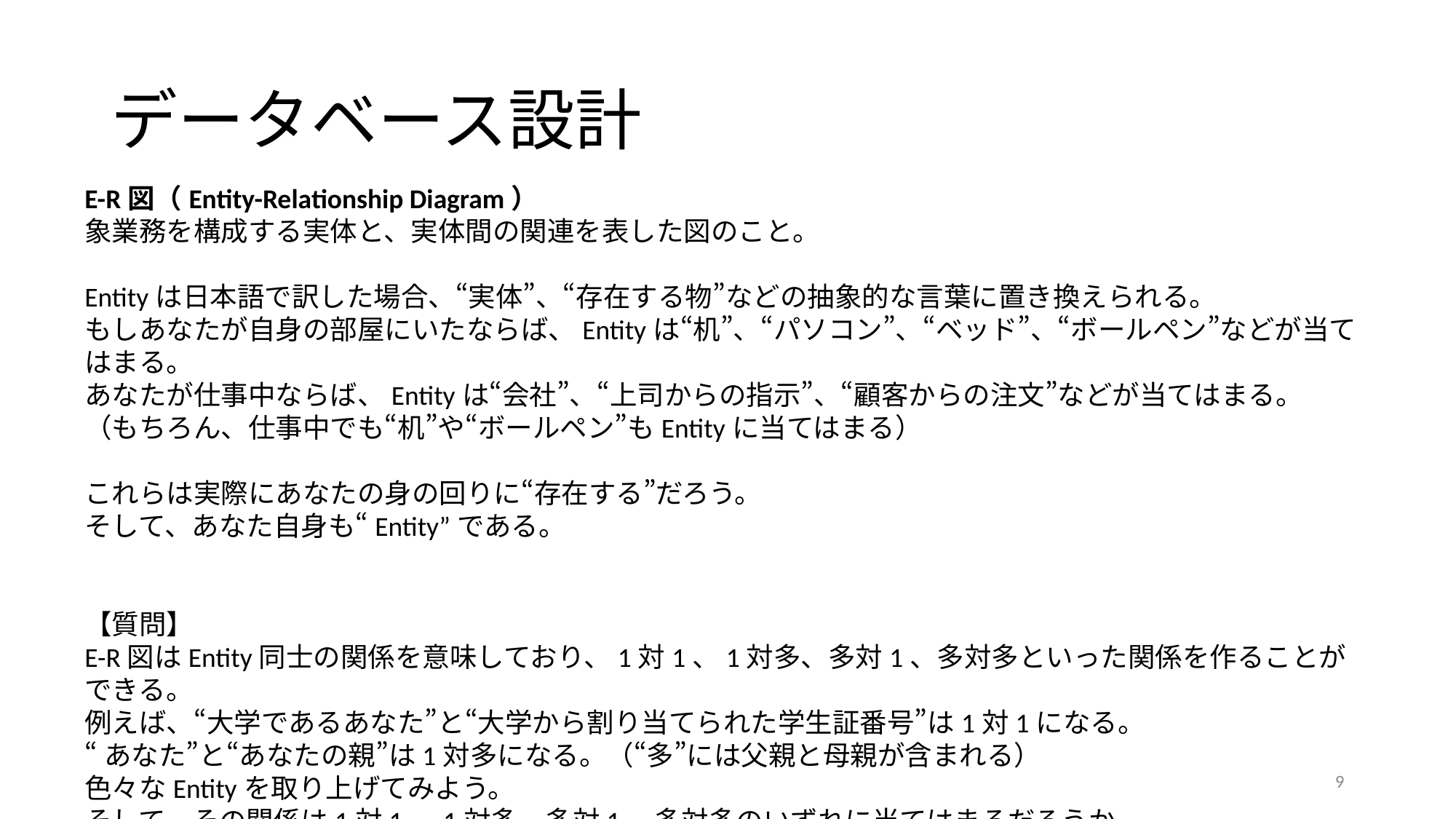

# データベース設計
E-R図（Entity-Relationship Diagram）
象業務を構成する実体と、実体間の関連を表した図のこと。

Entityは日本語で訳した場合、“実体”、“存在する物”などの抽象的な言葉に置き換えられる。
もしあなたが自身の部屋にいたならば、Entityは“机”、“パソコン”、“ベッド”、“ボールペン”などが当てはまる。
あなたが仕事中ならば、Entityは“会社”、“上司からの指示”、“顧客からの注文”などが当てはまる。
（もちろん、仕事中でも“机”や“ボールペン”もEntityに当てはまる）

これらは実際にあなたの身の回りに“存在する”だろう。
そして、あなた自身も“Entity”である。

【質問】
E-R図はEntity同士の関係を意味しており、1対1、1対多、多対1、多対多といった関係を作ることができる。
例えば、“大学であるあなた”と“大学から割り当てられた学生証番号”は1対1になる。
“あなた”と“あなたの親”は1対多になる。（“多”には父親と母親が含まれる）
色々なEntityを取り上げてみよう。
そして、その関係は1対1、1対多、多対1、多対多のいずれに当てはまるだろうか。
9